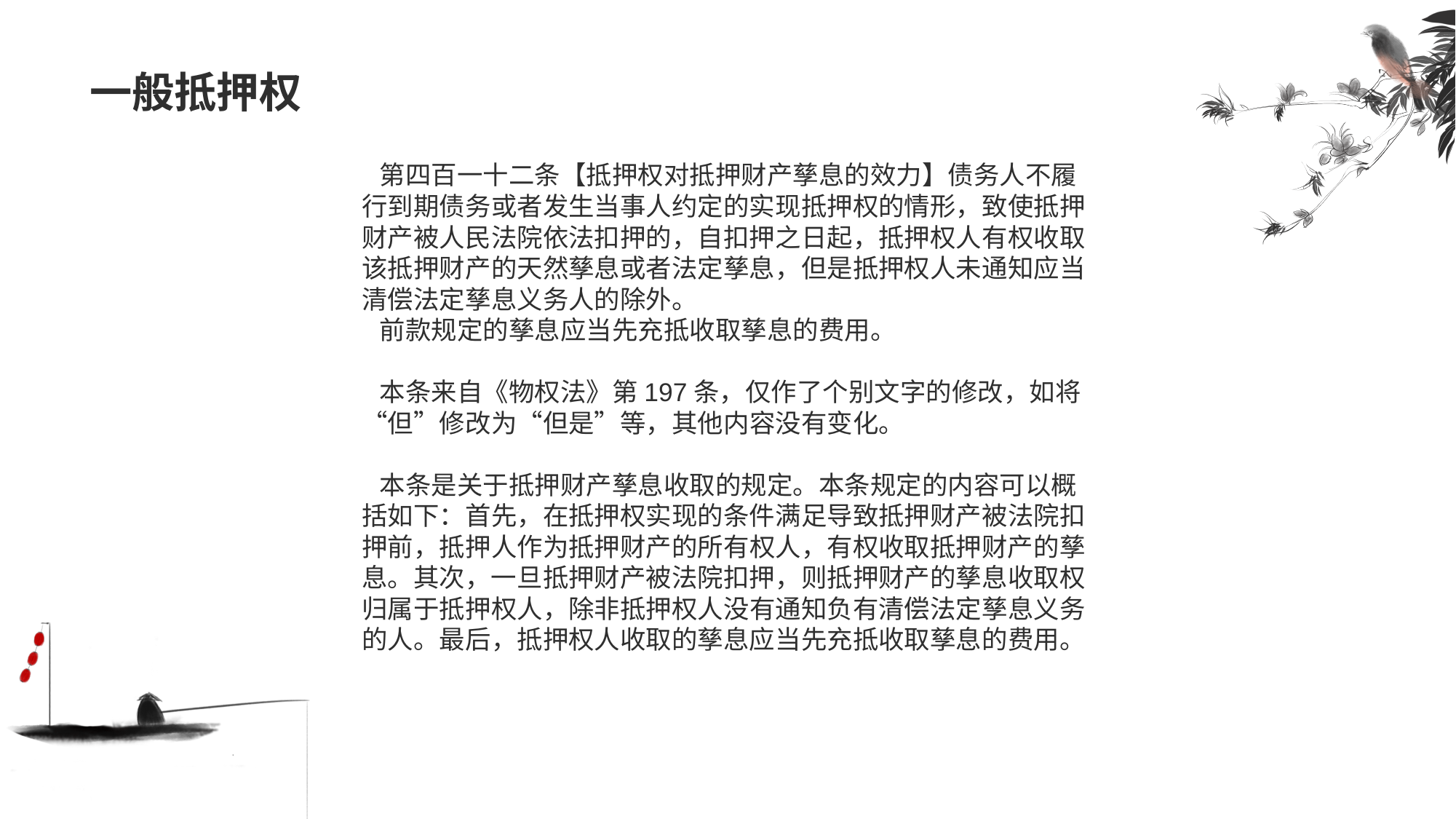

# 一般抵押权

  第四百一十二条【抵押权对抵押财产孳息的效力】债务人不履行到期债务或者发生当事人约定的实现抵押权的情形，致使抵押财产被人民法院依法扣押的，自扣押之日起，抵押权人有权收取该抵押财产的天然孳息或者法定孳息，但是抵押权人未通知应当清偿法定孳息义务人的除外。
  前款规定的孳息应当先充抵收取孳息的费用。

  本条来自《物权法》第197条，仅作了个别文字的修改，如将“但”修改为“但是”等，其他内容没有变化。

  本条是关于抵押财产孳息收取的规定。本条规定的内容可以概括如下：首先，在抵押权实现的条件满足导致抵押财产被法院扣押前，抵押人作为抵押财产的所有权人，有权收取抵押财产的孳息。其次，一旦抵押财产被法院扣押，则抵押财产的孳息收取权归属于抵押权人，除非抵押权人没有通知负有清偿法定孳息义务的人。最后，抵押权人收取的孳息应当先充抵收取孳息的费用。
139